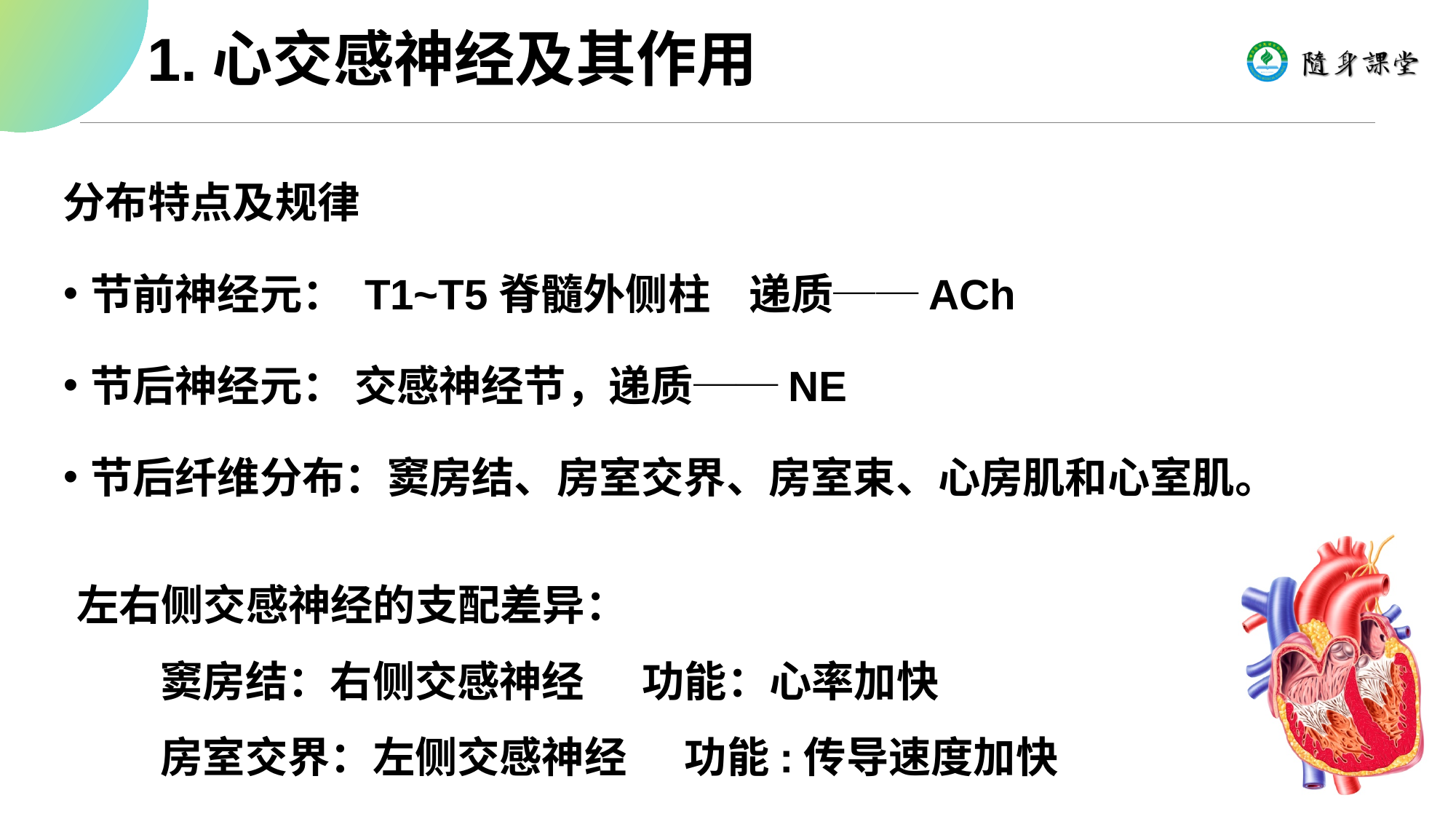

# 1.心交感神经及其作用
分布特点及规律
节前神经元： T1~T5脊髓外侧柱    递质──ACh
节后神经元： 交感神经节，递质──NE
节后纤维分布：窦房结、房室交界、房室束、心房肌和心室肌。

左右侧交感神经的支配差异：
  窦房结：右侧交感神经      功能：心率加快
  房室交界：左侧交感神经      功能:传导速度加快